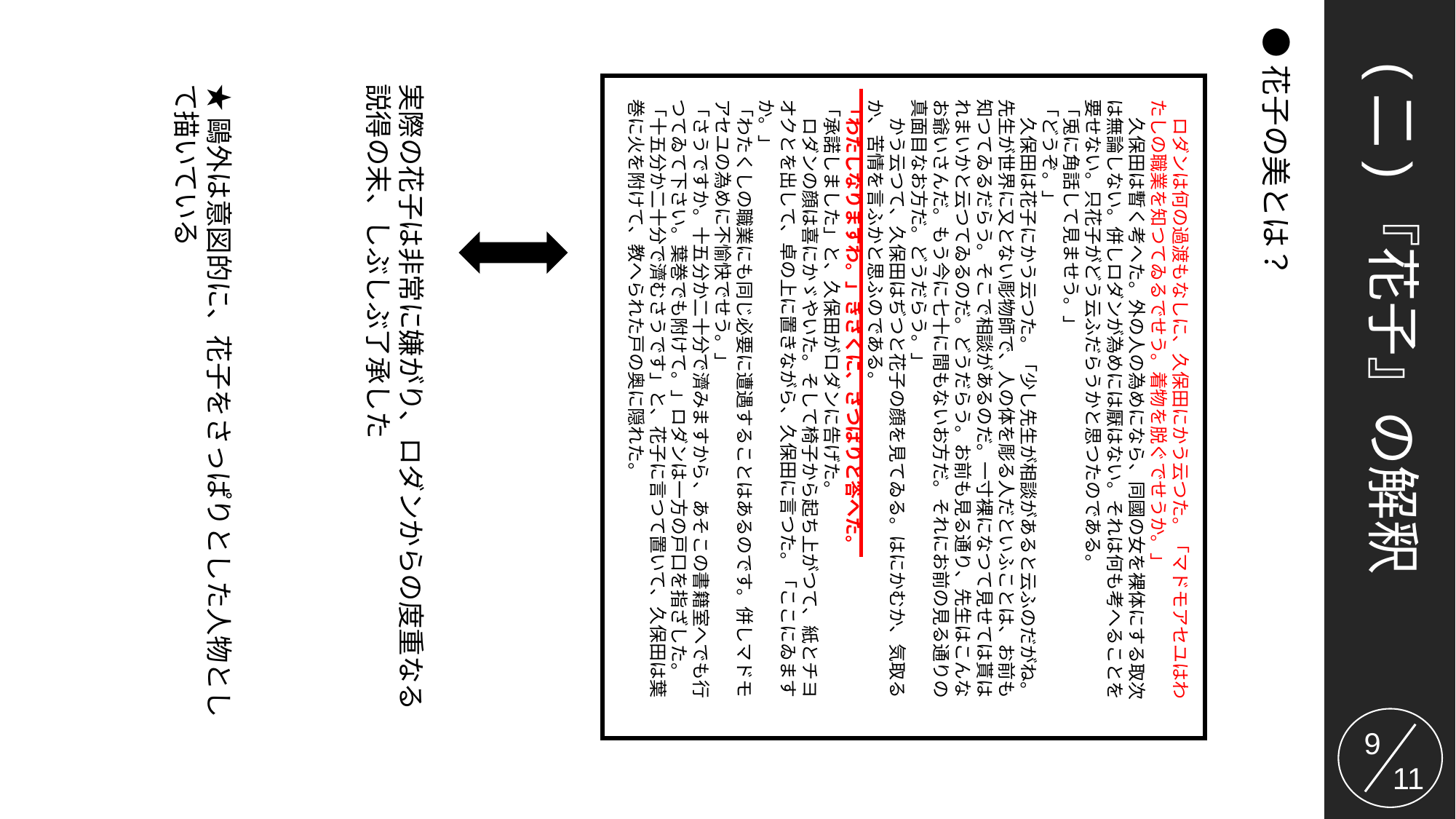

●花子の美とは？
(二)『花子』の解釈
★鷗外は意図的に、花子をさっぱりとした人物として描いている
実際の花子は非常に嫌がり、ロダンからの度重なる説得の末、しぶしぶ了承した

　ロダンは何の過渡もなしに、久保田にかう云つた。「マドモアセユはわたしの職業を知つてゐるでせう。着物を脱ぐでせうか。」
　久保田は暫く考へた。外の人の為めになら、同國の女を裸体にする取次は無論しない。併しロダンが為めには厭はない。それは何も考へることを要せない。只花子がどう云ふだらうかと思つたのである。
「兎に角話して見ませう。」
「どうぞ。」
　久保田は花子にかう云つた。「少し先生が相談があると云ふのだがね。先生が世界に又とない彫物師で、人の体を彫る人だといふことは、お前も知つてゐるだらう。そこで相談があるのだ。一寸裸になつて見せては貰はれまいかと云つてゐるのだ。どうだらう。お前も見る通り、先生はこんなお爺いさんだ。もう今に七十に間もないお方だ。それにお前の見る通りの真面目なお方だ。どうだらう。」
　かう云つて、久保田はぢつと花子の顔を見てゐる。はにかむか、気取るか、苦情を言ふかと思ふのである。
「わたしなりますわ。」きさくに、さつぱりと答へた。
「承諾しました」と、久保田がロダンに告げた。
　ロダンの顔は喜にかゞやいた。そして椅子から起ち上がつて、紙とチヨオクとを出して、卓の上に置きながら、久保田に言つた。「ここにゐますか。」
「わたくしの職業にも同じ必要に遭遇することはあるのです。併しマドモアセユの為めに不愉快でせう。」
「さうですか。十五分か二十分で濟みますから、あそこの書籍室へでも行つてゐて下さい。葉巻でも附けて。」ロダンは一方の戸口を指ざした。
「十五分か二十分で濟むさうです」と、花子に言つて置いて、久保田は葉巻に火を附けて、教へられた戸の奥に隠れた。

9
11